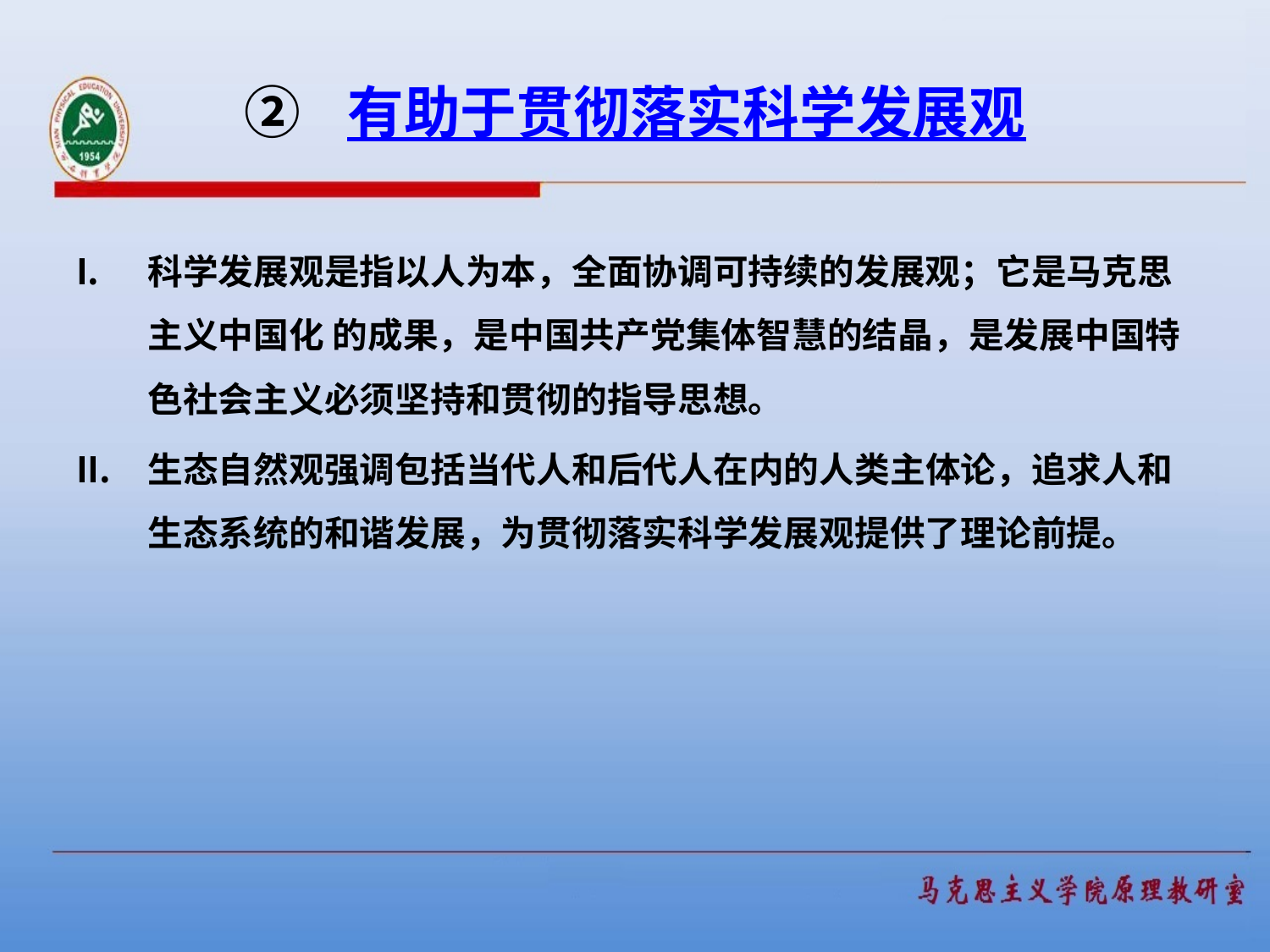

# 有助于贯彻落实科学发展观
科学发展观是指以人为本，全面协调可持续的发展观；它是马克思主义中国化 的成果，是中国共产党集体智慧的结晶，是发展中国特色社会主义必须坚持和贯彻的指导思想。
生态自然观强调包括当代人和后代人在内的人类主体论，追求人和生态系统的和谐发展，为贯彻落实科学发展观提供了理论前提。